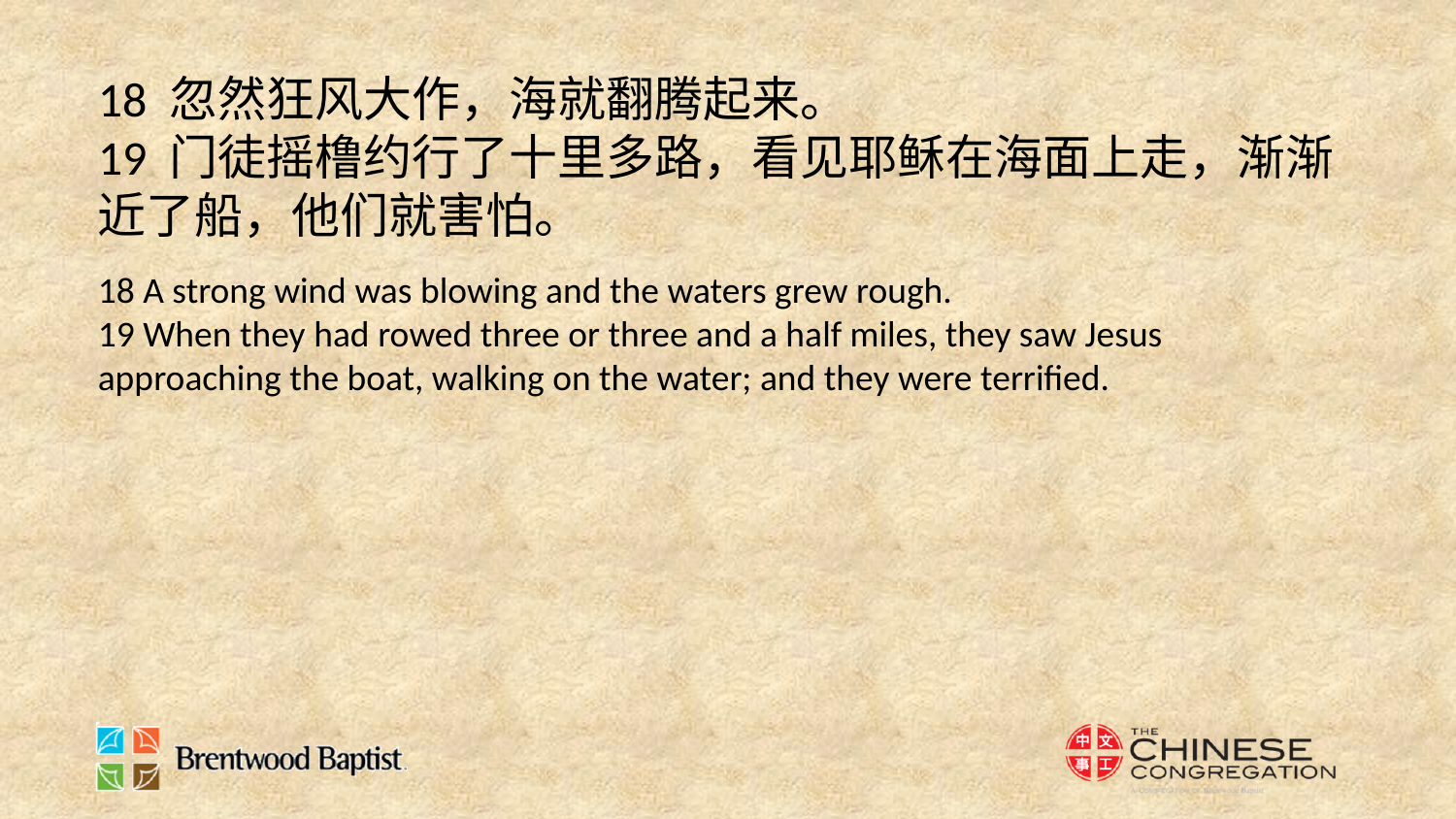

18 忽然狂风大作，海就翻腾起来。
19 门徒摇橹约行了十里多路，看见耶稣在海面上走，渐渐近了船，他们就害怕。

18 A strong wind was blowing and the waters grew rough.
19 When they had rowed three or three and a half miles, they saw Jesus approaching the boat, walking on the water; and they were terrified.